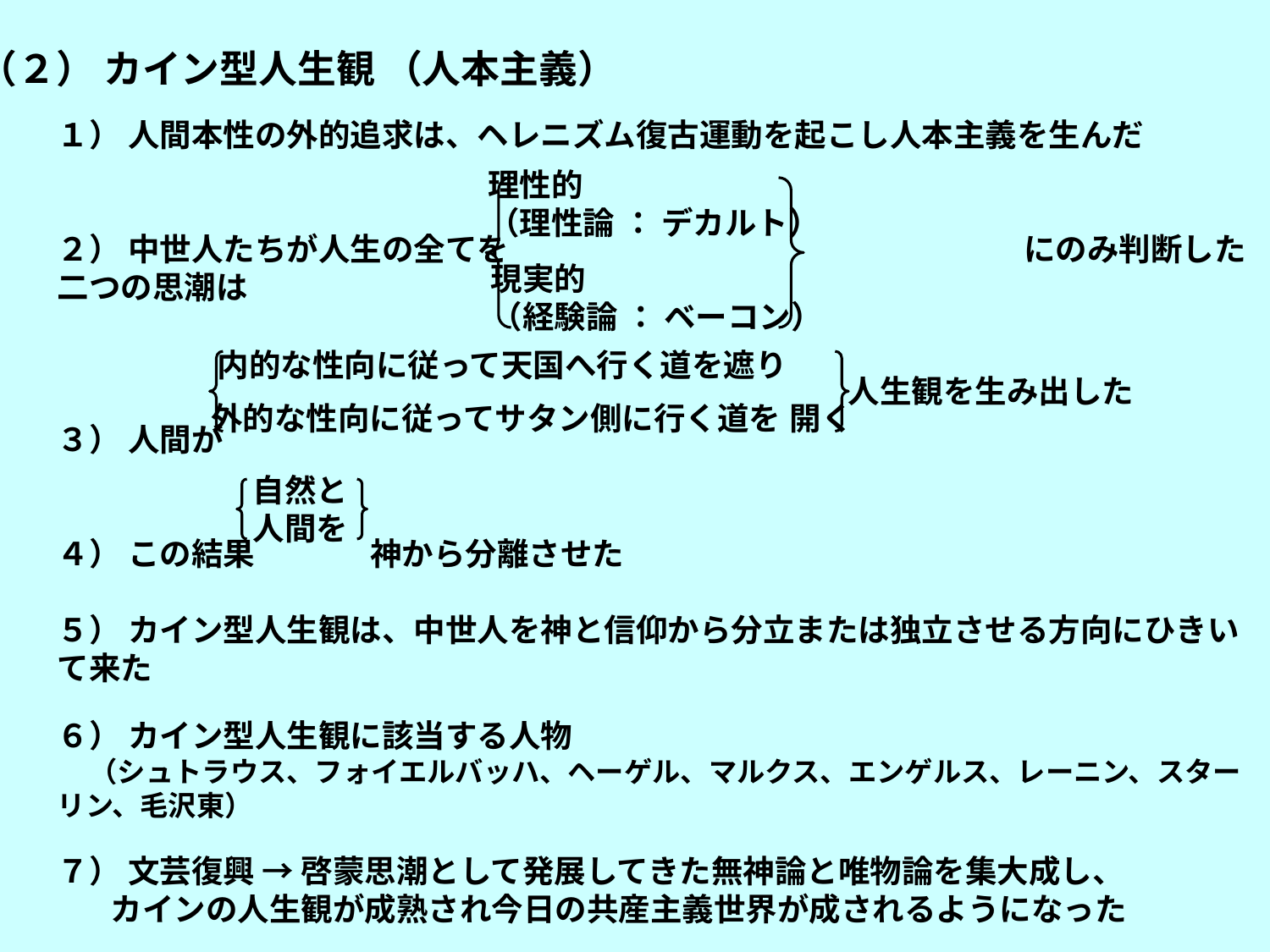

（２） カイン型人生観 （人本主義）
１） 人間本性の外的追求は、ヘレニズム復古運動を起こし人本主義を生んだ

２） 中世人たちが人生の全てを　　　　　　　　　　　　　　　　 にのみ判断した二つの思潮は

３） 人間が

４） この結果                神から分離させた

５） カイン型人生観は、中世人を神と信仰から分立または独立させる方向にひきいて来た
６） カイン型人生観に該当する人物
    （シュトラウス、フォイエルバッハ、ヘーゲル、マルクス、エンゲルス、レーニン、スターリン、毛沢東）
７） 文芸復興 → 啓蒙思潮として発展してきた無神論と唯物論を集大成し、
　   カインの人生観が成熟され今日の共産主義世界が成されるようになった

理性的
（理性論 ： デカルト）

現実的
（経験論 ： ベーコン）
 内的な性向に従って天国へ行く道を遮り

人生観を生み出した
 外的な性向に従ってサタン側に行く道を 開く
自然と
人間を